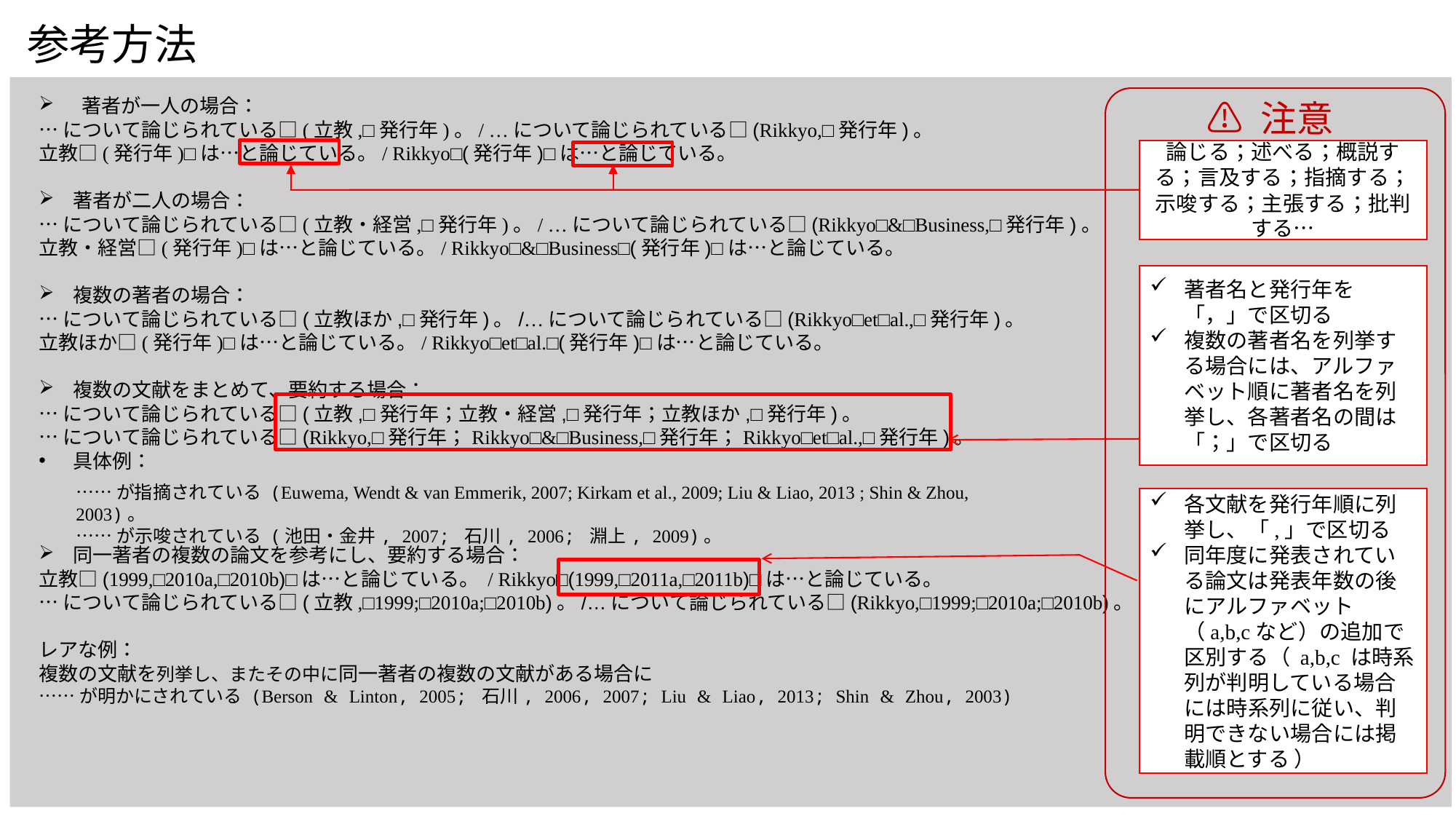

参考方法

 著者が一人の場合：
…について論じられている□(立教,□発行年)。/ …について論じられている□(Rikkyo,□発行年)。
立教□(発行年)□は…と論じている。/ Rikkyo□(発行年)□は…と論じている。

著者が二人の場合：
…について論じられている□(立教・経営,□発行年)。/ …について論じられている□(Rikkyo□&□Business,□発行年)。
立教・経営□(発行年)□は…と論じている。/ Rikkyo□&□Business□(発行年)□は…と論じている。

複数の著者の場合：
…について論じられている□(立教ほか,□発行年)。/…について論じられている□(Rikkyo□et□al.,□発行年)。
立教ほか□(発行年)□は…と論じている。/ Rikkyo□et□al.□(発行年)□は…と論じている。

複数の文献をまとめて、要約する場合：
…について論じられている□(立教,□発行年；立教・経営,□発行年；立教ほか,□発行年)。
…について論じられている□(Rikkyo,□発行年；Rikkyo□&□Business,□発行年；Rikkyo□et□al.,□発行年)。
具体例：

同一著者の複数の論文を参考にし、要約する場合：
立教□(1999,□2010a,□2010b)□は…と論じている。 / Rikkyo□(1999,□2011a,□2011b)□は…と論じている。
…について論じられている□(立教,□1999;□2010a;□2010b)。/…について論じられている□(Rikkyo,□1999;□2010a;□2010b)。

レアな例：
複数の文献を列挙し、またその中に同一著者の複数の文献がある場合に
……が明かにされている (Berson & Linton, 2005; 石川, 2006, 2007; Liu & Liao, 2013; Shin & Zhou, 2003)

⚠️ 注意

論じる；述べる；概説する；言及する；指摘する；示唆する；主張する；批判する…

著者名と発行年を「，」で区切る
複数の著者名を列挙する場合には、アルファベット順に著者名を列挙し、各著者名の間は「；」で区切る

……が指摘されている (Euwema, Wendt & van Emmerik, 2007; Kirkam et al., 2009; Liu & Liao, 2013 ; Shin & Zhou, 2003)。
……が示唆されている (池田・金井, 2007; 石川, 2006; 淵上, 2009)。
各文献を発行年順に列挙し、「,」で区切る
同年度に発表されている論文は発表年数の後にアルファベット（a,b,cなど）の追加で区別する（ a,b,c は時系列が判明している場合には時系列に従い、判明できない場合には掲載順とする ）